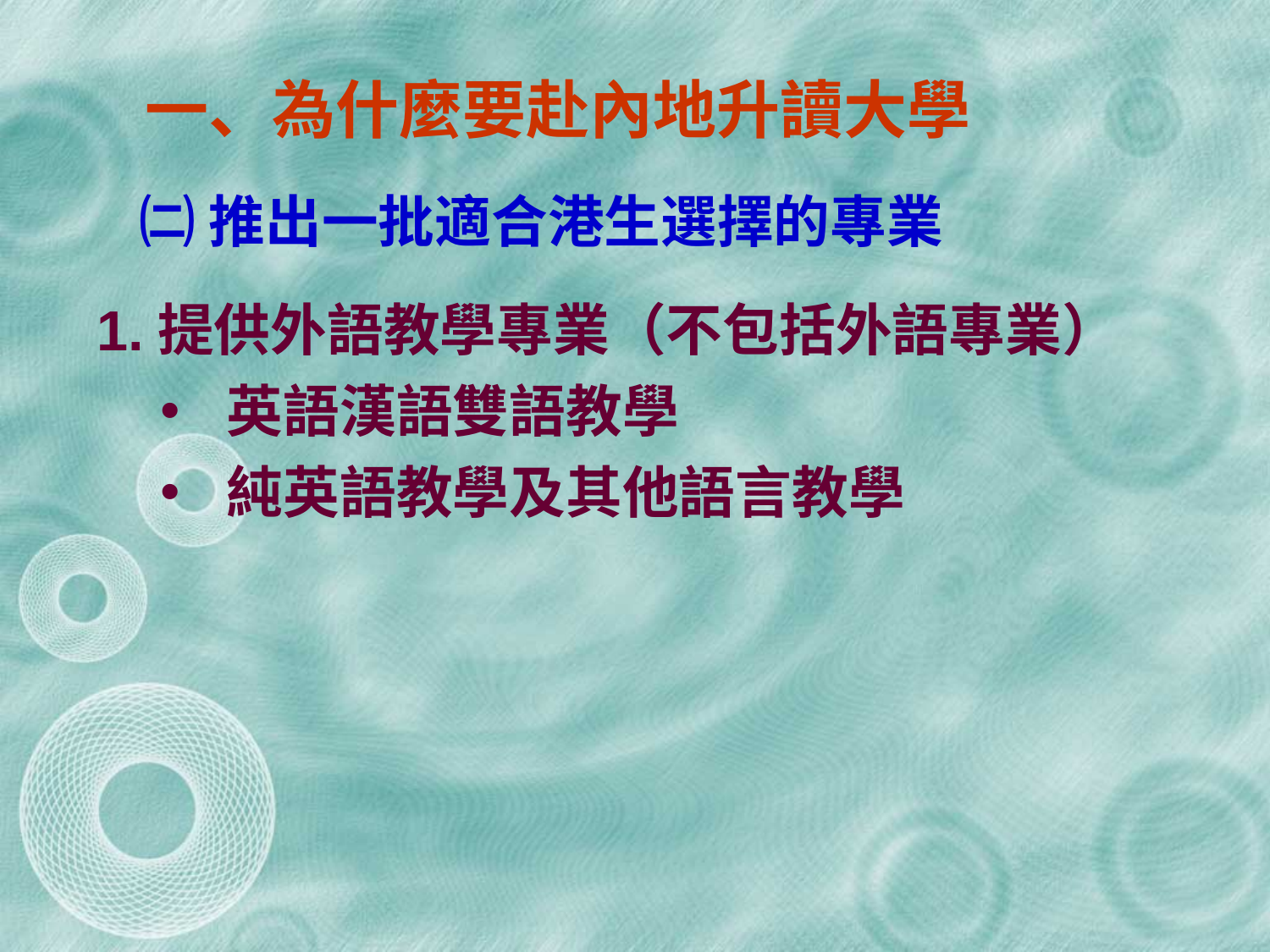

一、為什麼要赴內地升讀大學
㈡ 推出一批適合港生選擇的專業
1.提供外語教學專業（不包括外語專業）
 英語漢語雙語教學
 純英語教學及其他語言教學